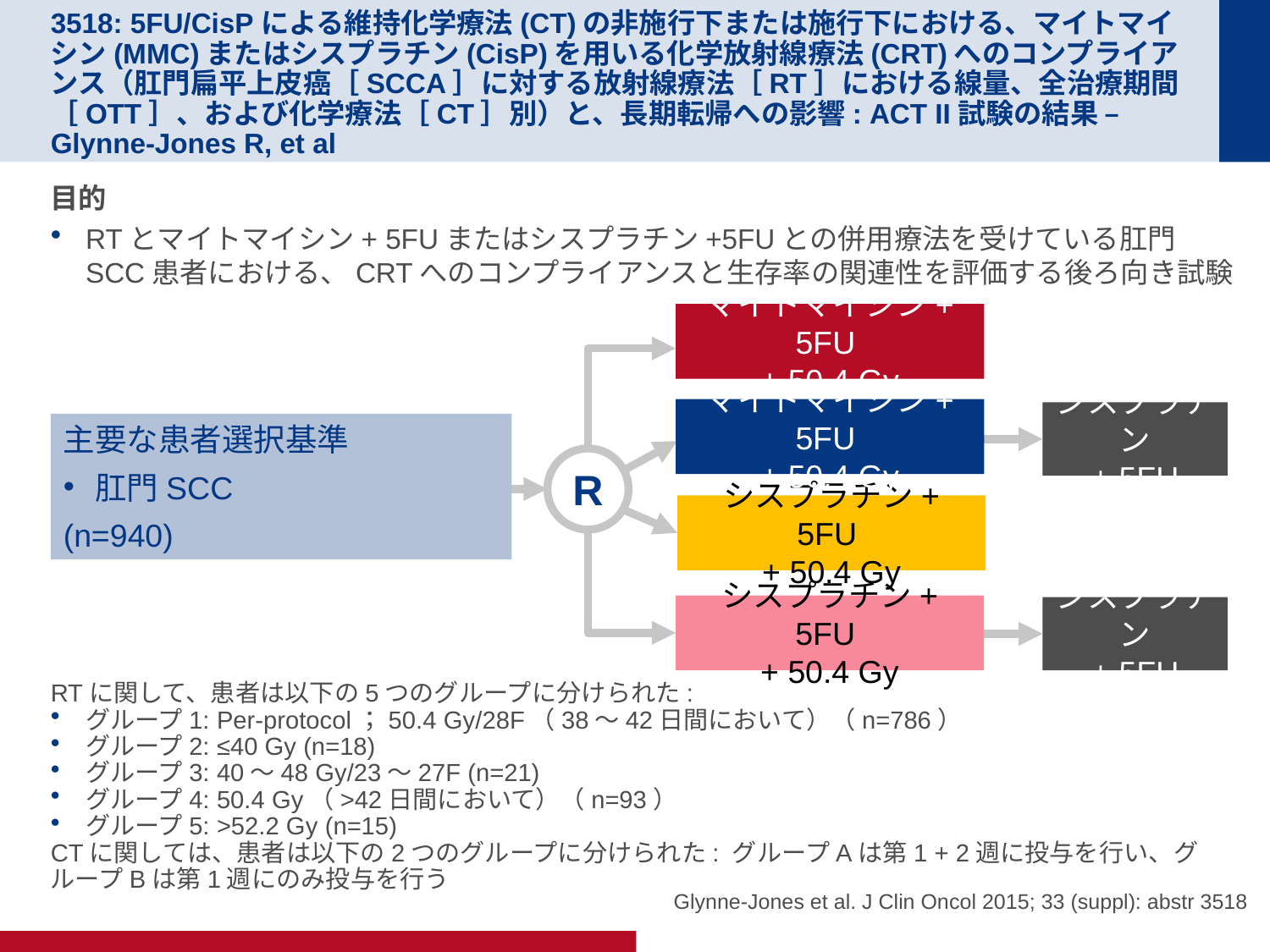

# 3518: 5FU/CisPによる維持化学療法(CT)の非施行下または施行下における、マイトマイシン(MMC)またはシスプラチン(CisP)を用いる化学放射線療法(CRT)へのコンプライアンス（肛門扁平上皮癌［SCCA］に対する放射線療法［RT］における線量、全治療期間［OTT］、および化学療法［CT］別）と、長期転帰への影響: ACT II試験の結果 – Glynne-Jones R, et al
目的
RTとマイトマイシン+ 5FUまたはシスプラチン+5FUとの併用療法を受けている肛門SCC患者における、CRTへのコンプライアンスと生存率の関連性を評価する後ろ向き試験

RTに関して、患者は以下の5つのグループに分けられた:
グループ1: Per-protocol；50.4 Gy/28F（38～42日間において）（n=786）
グループ2: ≤40 Gy (n=18)
グループ3: 40～48 Gy/23～27F (n=21)
グループ4: 50.4 Gy（>42日間において）（n=93）
グループ5: >52.2 Gy (n=15)
CTに関しては、患者は以下の2つのグループに分けられた: グループAは第1 + 2週に投与を行い、グループBは第1週にのみ投与を行う
マイトマイシン+ 5FU
+ 50.4 Gy
マイトマイシン+ 5FU
+ 50.4 Gy
シスプラチン
+ 5FU
主要な患者選択基準
肛門SCC
(n=940)
R
シスプラチン+ 5FU
+ 50.4 Gy
シスプラチン+ 5FU
+ 50.4 Gy
シスプラチン
+ 5FU
Glynne-Jones et al. J Clin Oncol 2015; 33 (suppl): abstr 3518